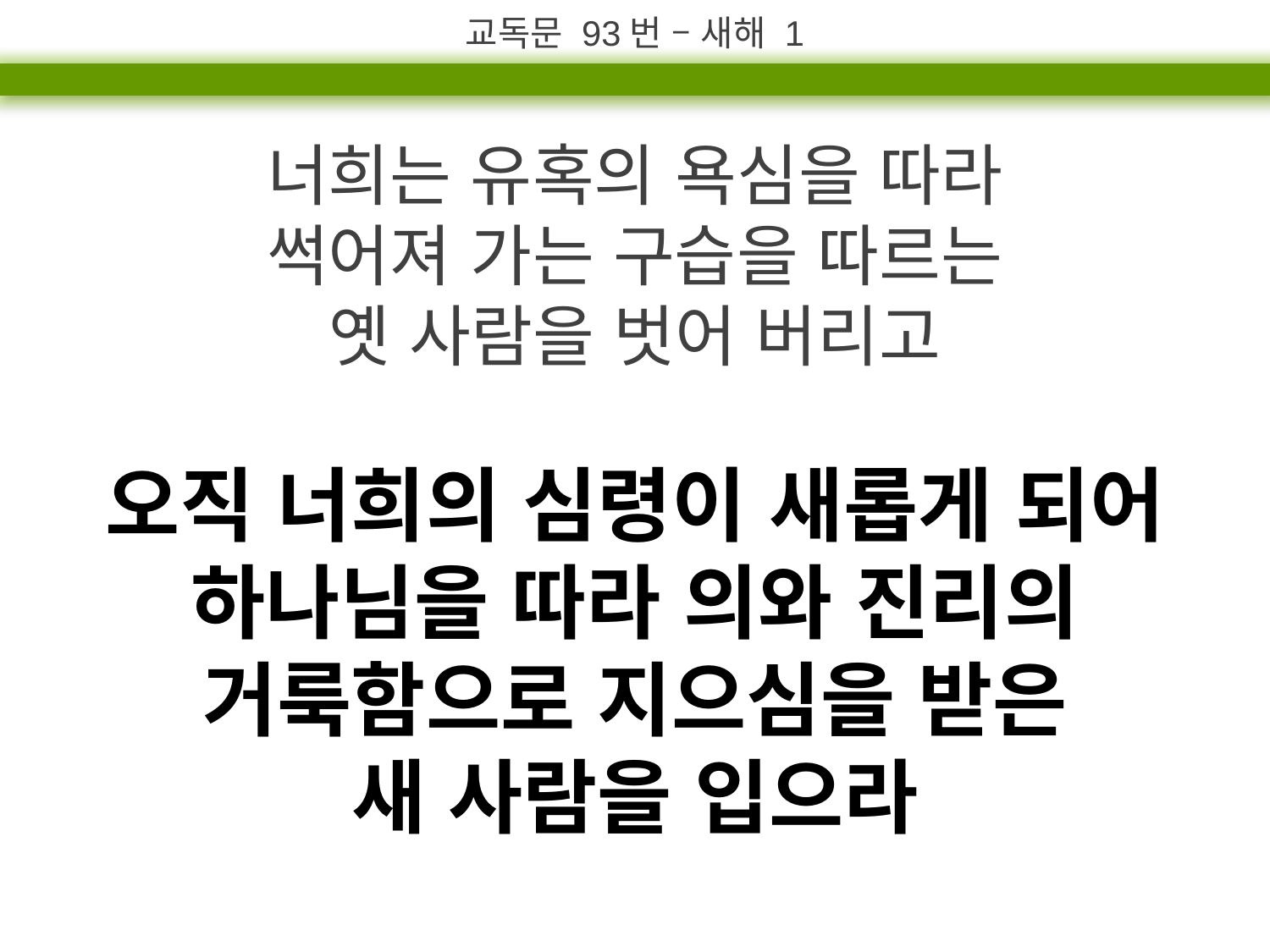

교독문 93번 – 새해 1

너희는 유혹의 욕심을 따라
썩어져 가는 구습을 따르는
옛 사람을 벗어 버리고
오직 너희의 심령이 새롭게 되어
하나님을 따라 의와 진리의 거룩함으로 지으심을 받은
새 사람을 입으라